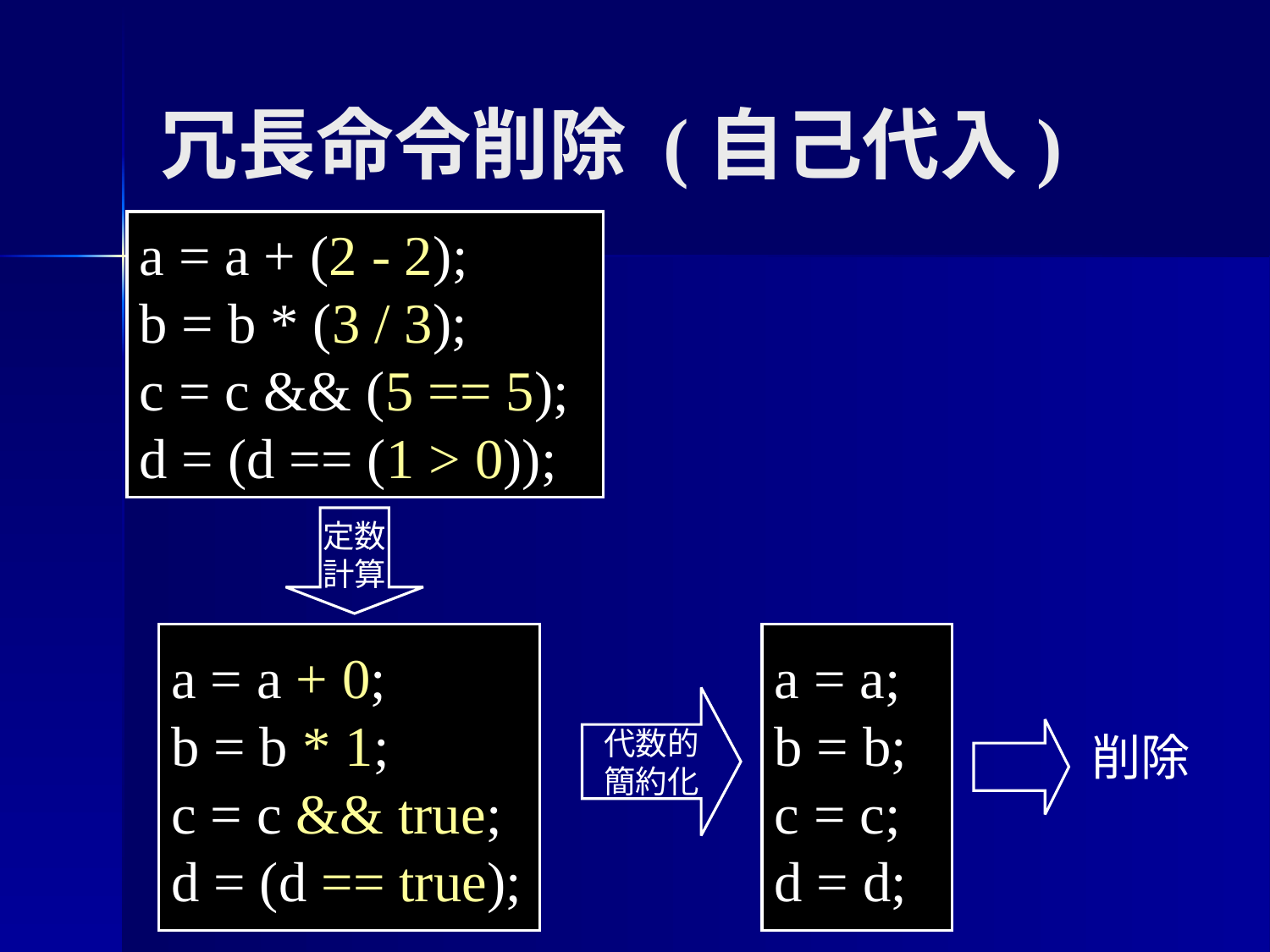

冗長命令削除 (自己代入)
a = a + (2 - 2);
b = b * (3 / 3);
c = c && (5 == 5);
d = (d == (1 > 0));
定数
計算
a = a + 0;
b = b * 1;
c = c && true;
d = (d == true);
a = a;
b = b;
c = c;
d = d;
代数的
簡約化

削除